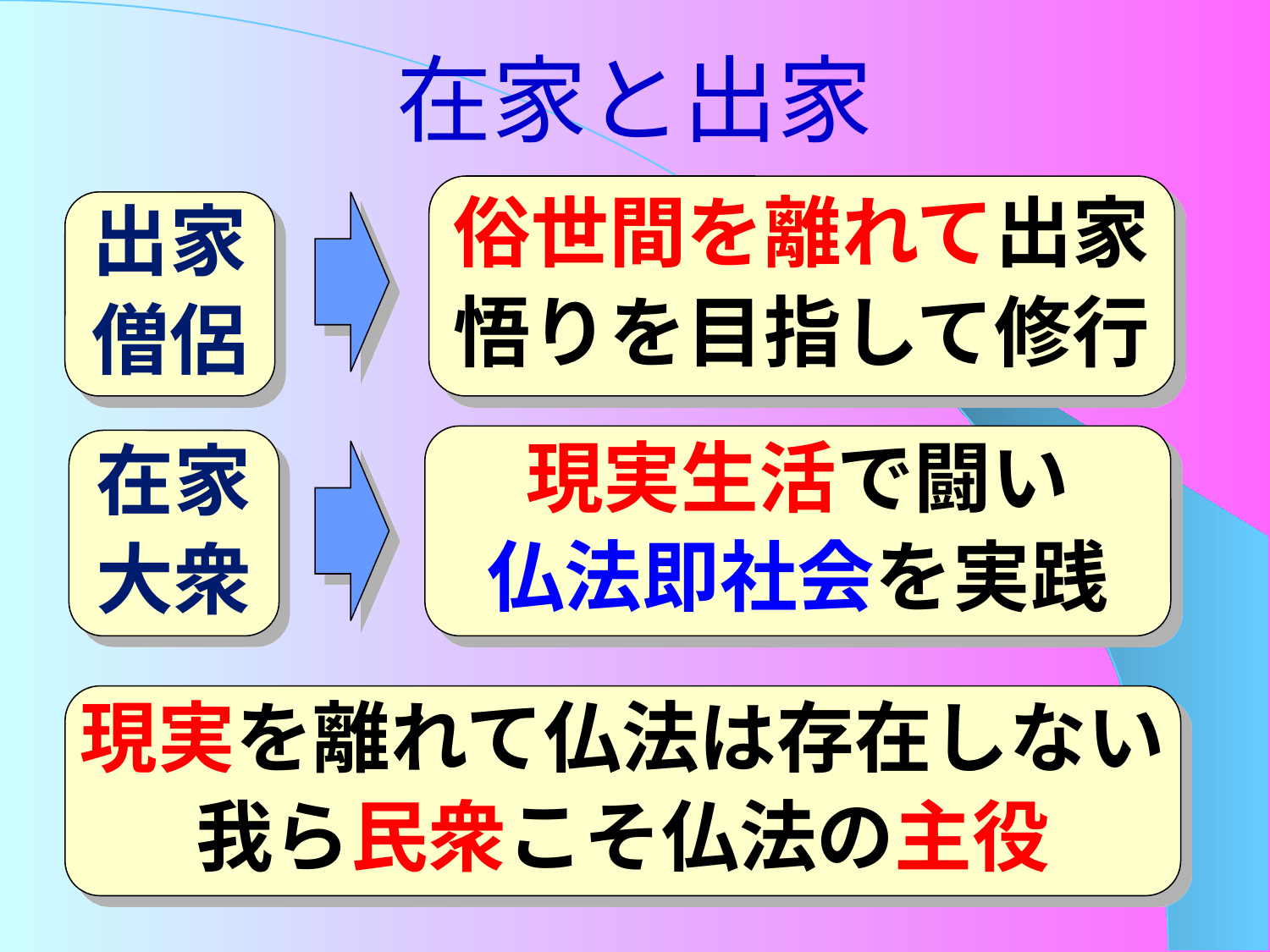

# 在家と出家
俗世間を離れて出家
悟りを目指して修行
出家
僧侶

現実生活で闘い
仏法即社会を実践
在家
大衆

現実を離れて仏法は存在しない
我ら民衆こそ仏法の主役